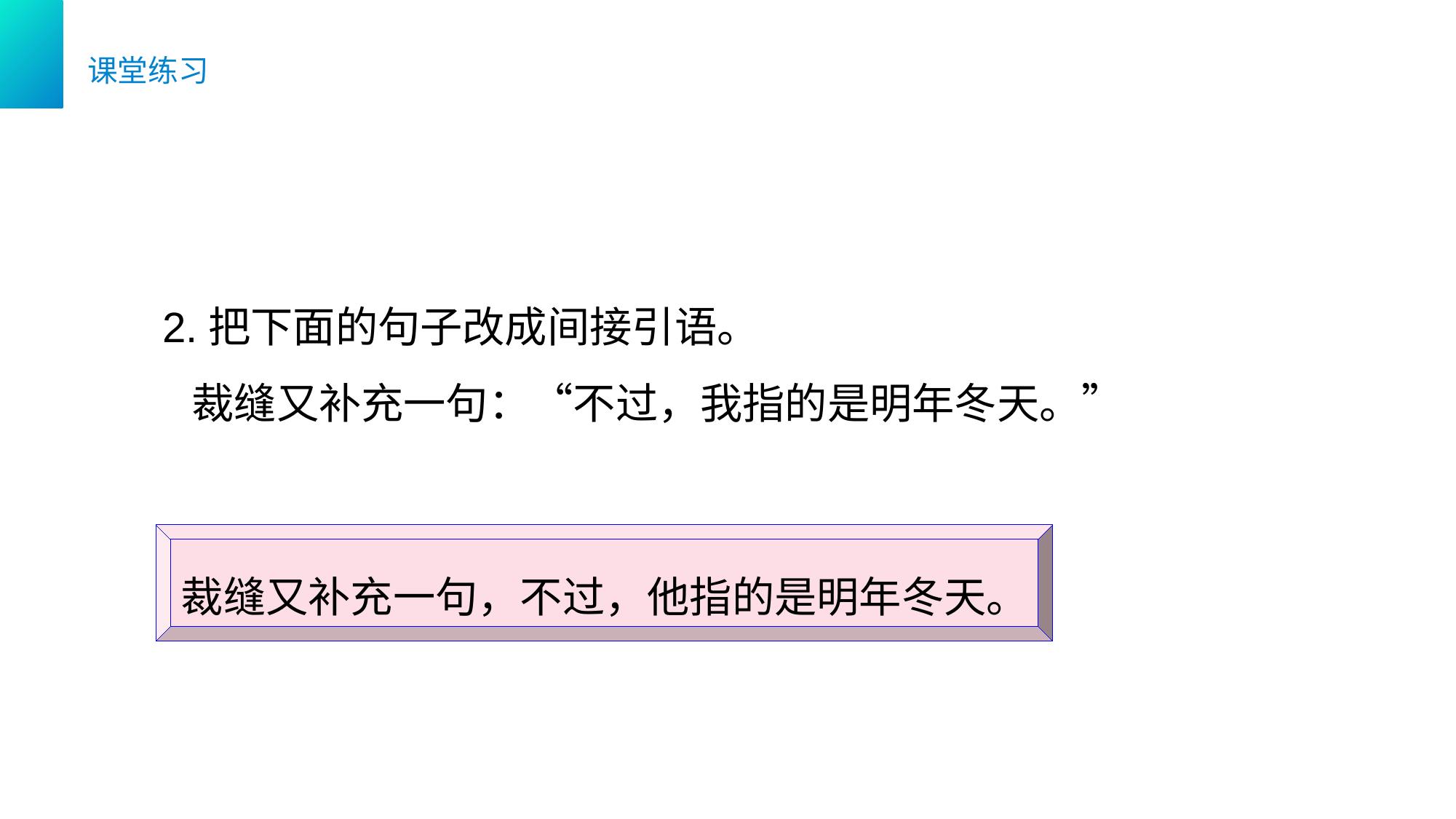

课堂练习
2.把下面的句子改成间接引语。
  裁缝又补充一句：“不过，我指的是明年冬天。”
裁缝又补充一句，不过，他指的是明年冬天。